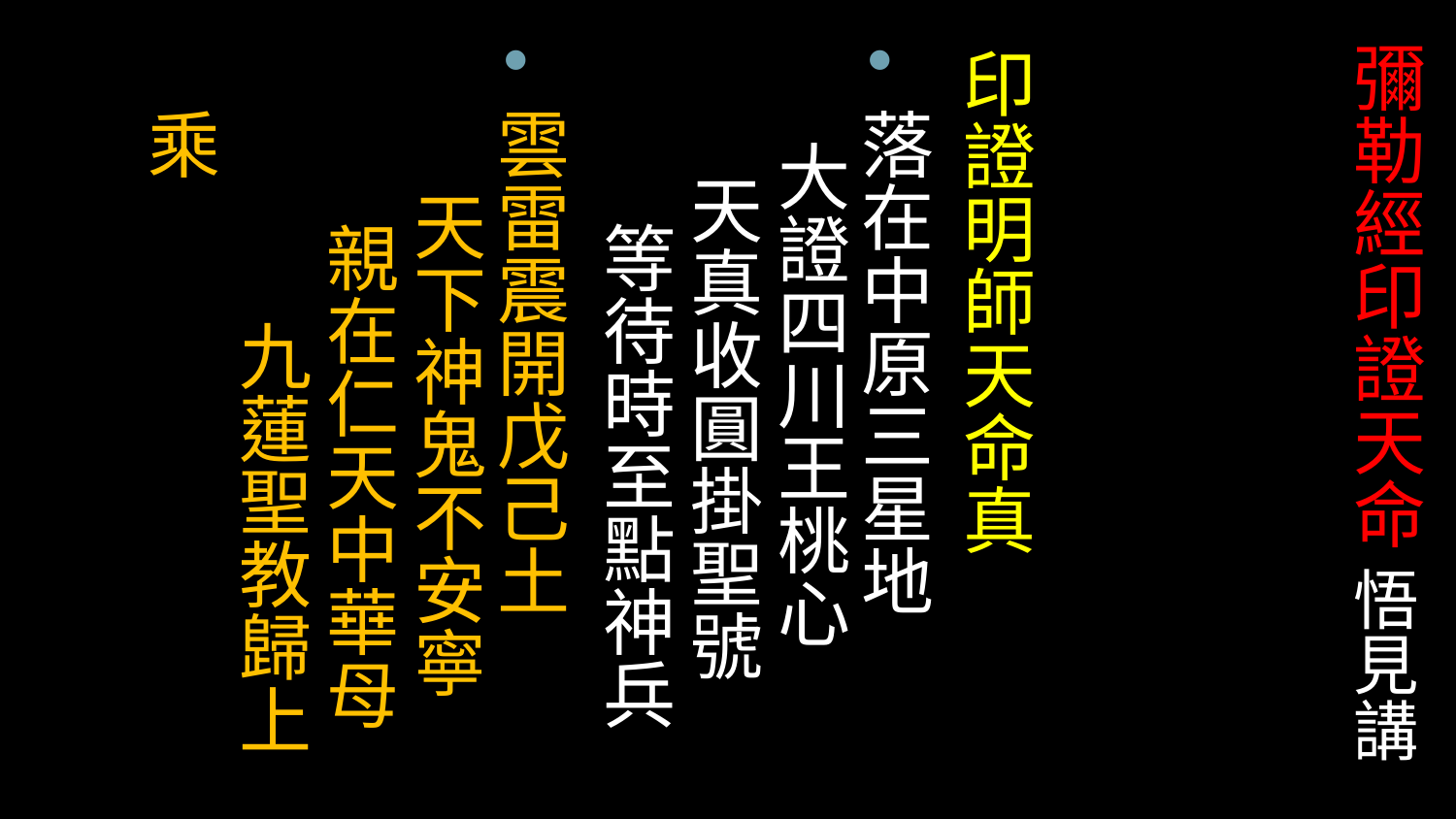

# 彌勒經印證天命 悟見講
印證明師天命真
落在中原三星地             大證四川王桃心             天真收圓掛聖號              等待時至點神兵
雲雷震開戊己土                天下神鬼不安寧             親在仁天中華母                 九蓮聖教歸上乘